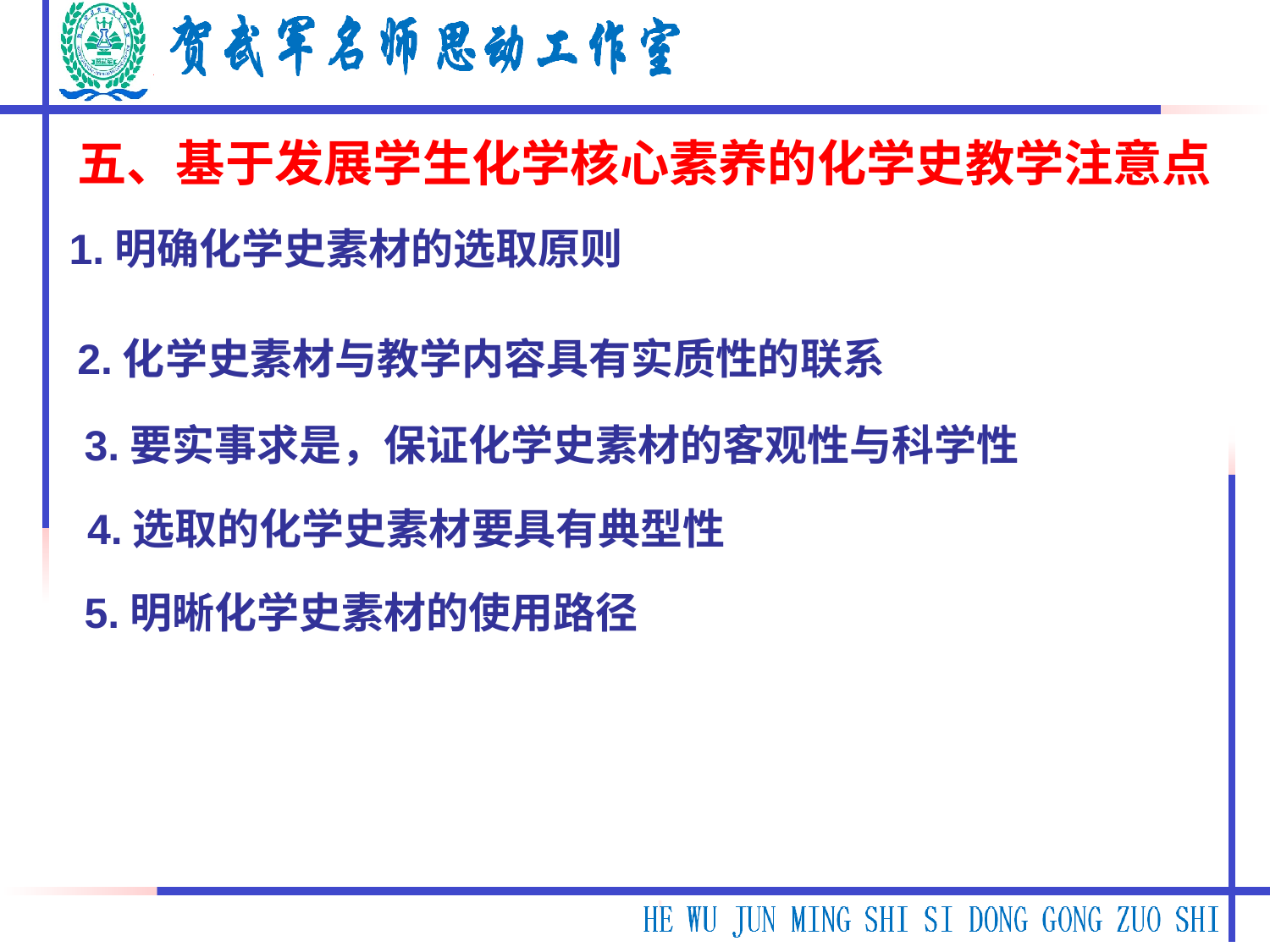

五、基于发展学生化学核心素养的化学史教学注意点
 1.明确化学史素材的选取原则

2.化学史素材与教学内容具有实质性的联系
3.要实事求是，保证化学史素材的客观性与科学性
4.选取的化学史素材要具有典型性
5.明晰化学史素材的使用路径